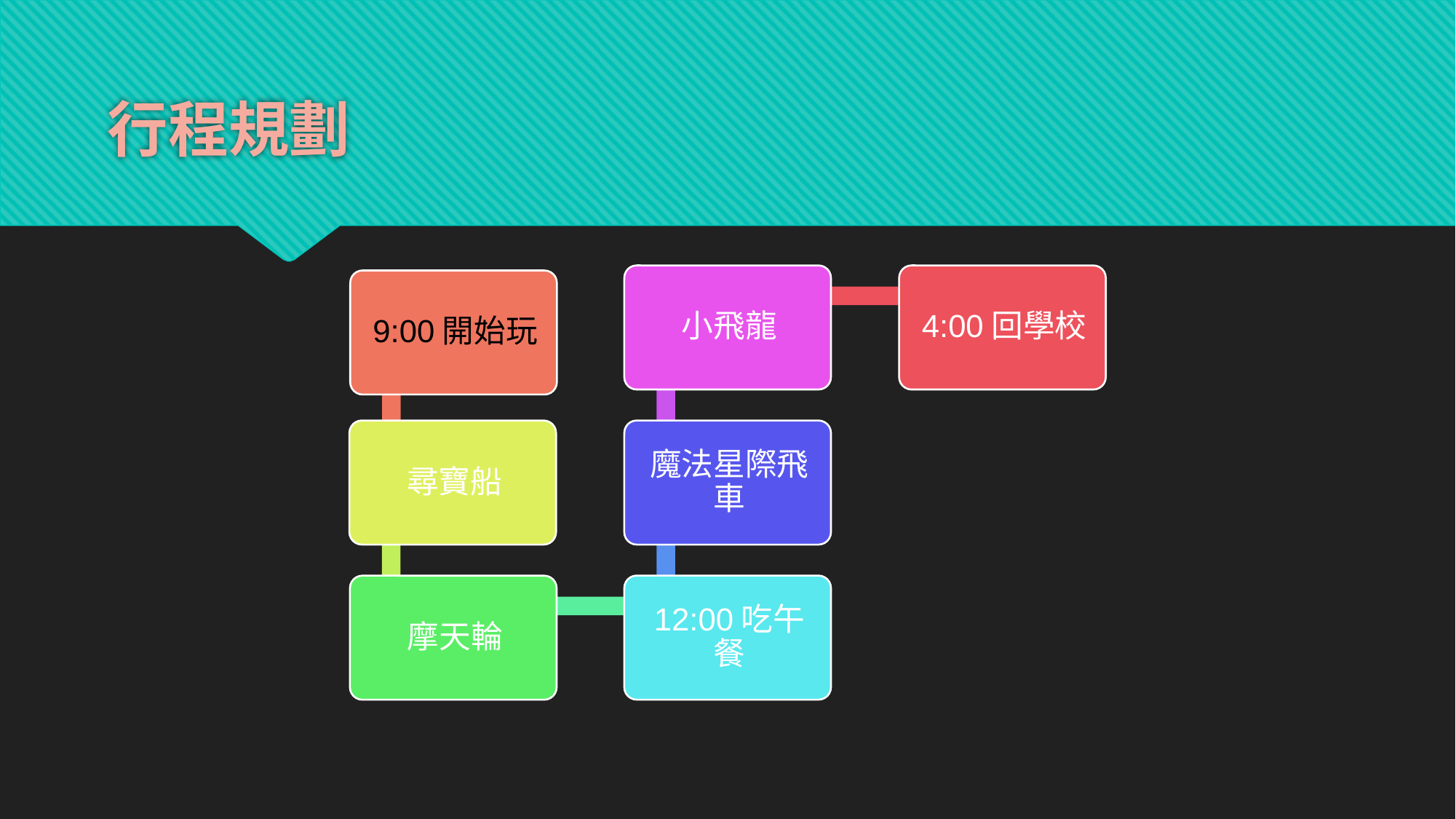

# 行程規劃
9:00開始玩
尋寶船
摩天輪
12:00吃午餐
魔法星際飛車
小飛龍
4:00回學校